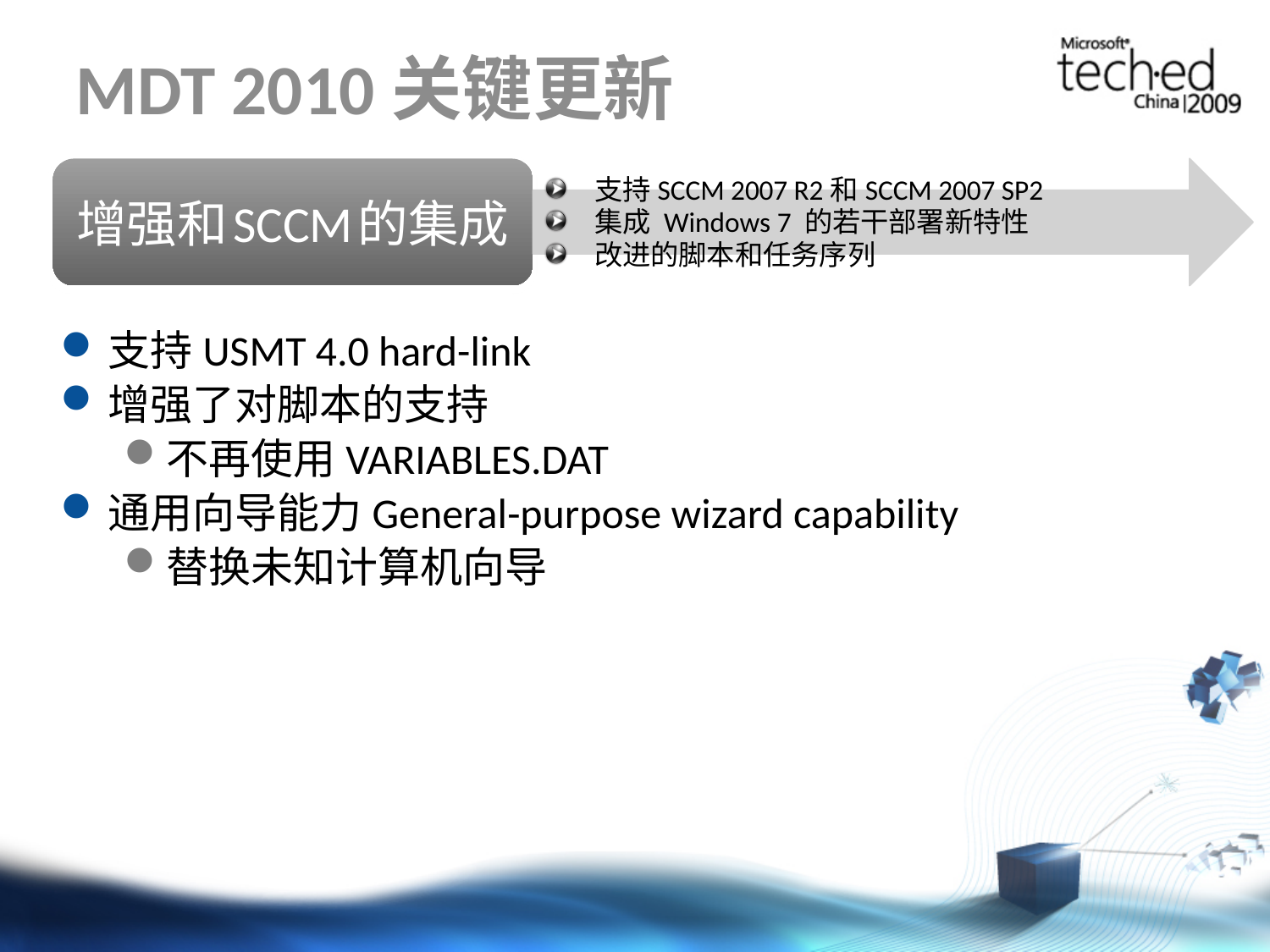

# MDT 2010关键更新
增强和SCCM的集成
支持SCCM 2007 R2和SCCM 2007 SP2
集成 Windows 7 的若干部署新特性
改进的脚本和任务序列
支持USMT 4.0 hard-link
增强了对脚本的支持
不再使用VARIABLES.DAT
通用向导能力General-purpose wizard capability
替换未知计算机向导